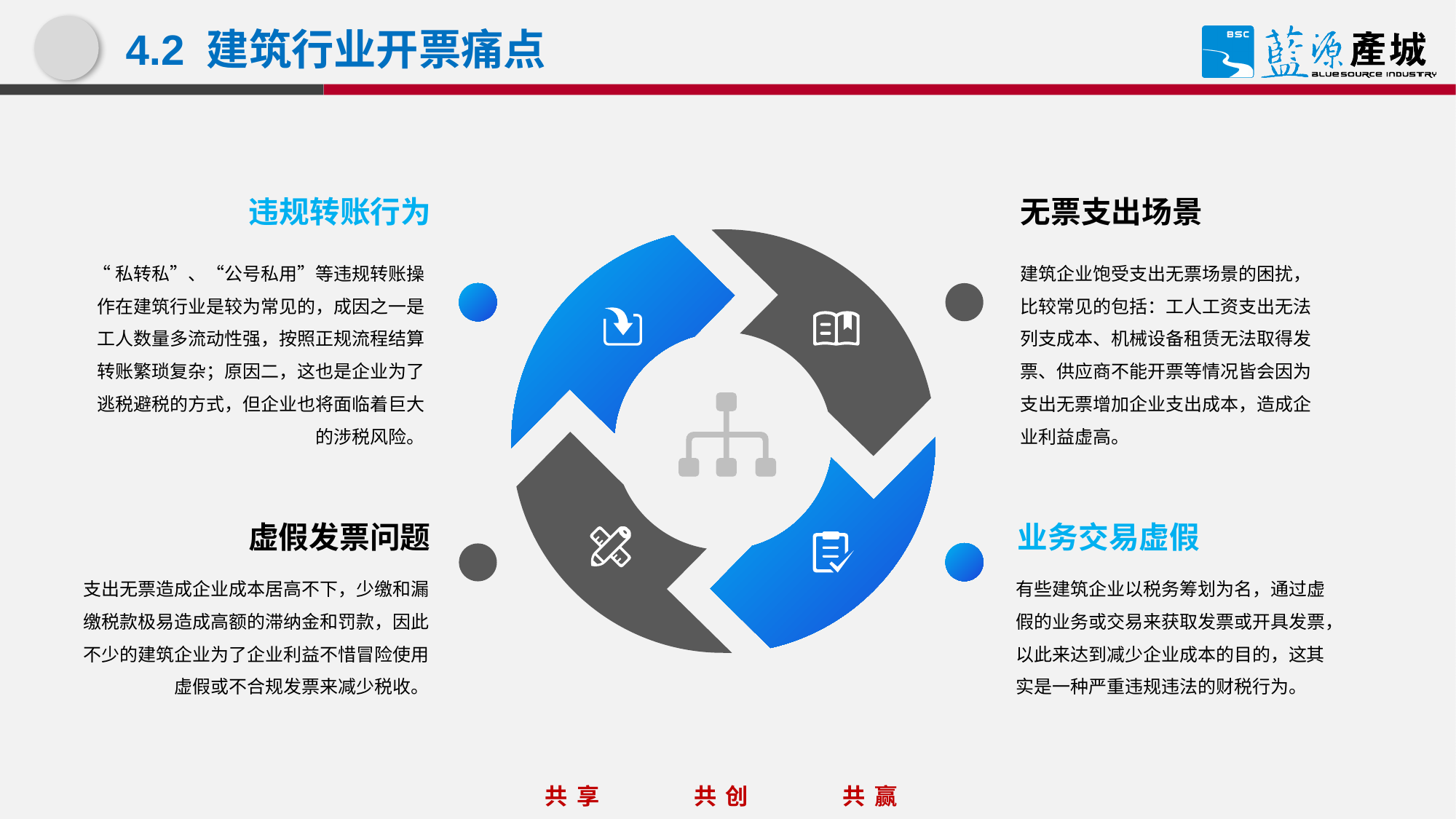

# 4.2 建筑行业开票痛点
违规转账行为

“私转私”、“公号私用”等违规转账操作在建筑行业是较为常见的，成因之一是工人数量多流动性强，按照正规流程结算转账繁琐复杂；原因二，这也是企业为了逃税避税的方式，但企业也将面临着巨大的涉税风险。

无票支出场景

建筑企业饱受支出无票场景的困扰，比较常见的包括：工人工资支出无法列支成本、机械设备租赁无法取得发票、供应商不能开票等情况皆会因为支出无票增加企业支出成本，造成企业利益虚高。

虚假发票问题

支出无票造成企业成本居高不下，少缴和漏缴税款极易造成高额的滞纳金和罚款，因此不少的建筑企业为了企业利益不惜冒险使用虚假或不合规发票来减少税收。

业务交易虚假

有些建筑企业以税务筹划为名，通过虚假的业务或交易来获取发票或开具发票，以此来达到减少企业成本的目的，这其实是一种严重违规违法的财税行为。